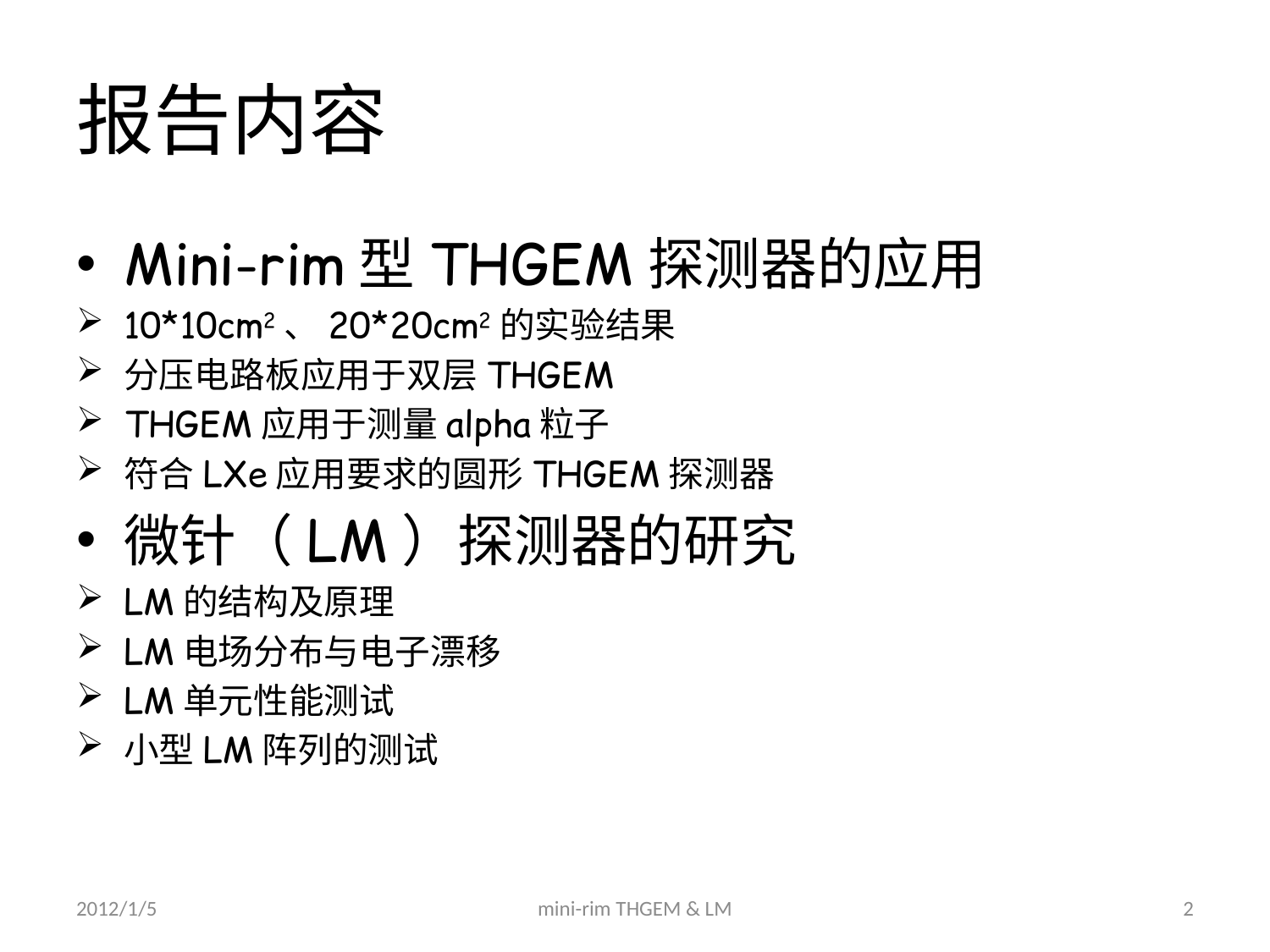

# 报告内容
Mini-rim型THGEM探测器的应用
10*10cm2、20*20cm2的实验结果
分压电路板应用于双层THGEM
THGEM应用于测量alpha粒子
符合LXe应用要求的圆形THGEM探测器
微针（LM）探测器的研究
LM的结构及原理
LM电场分布与电子漂移
LM单元性能测试
小型LM阵列的测试
2012/1/5
mini-rim THGEM & LM
2